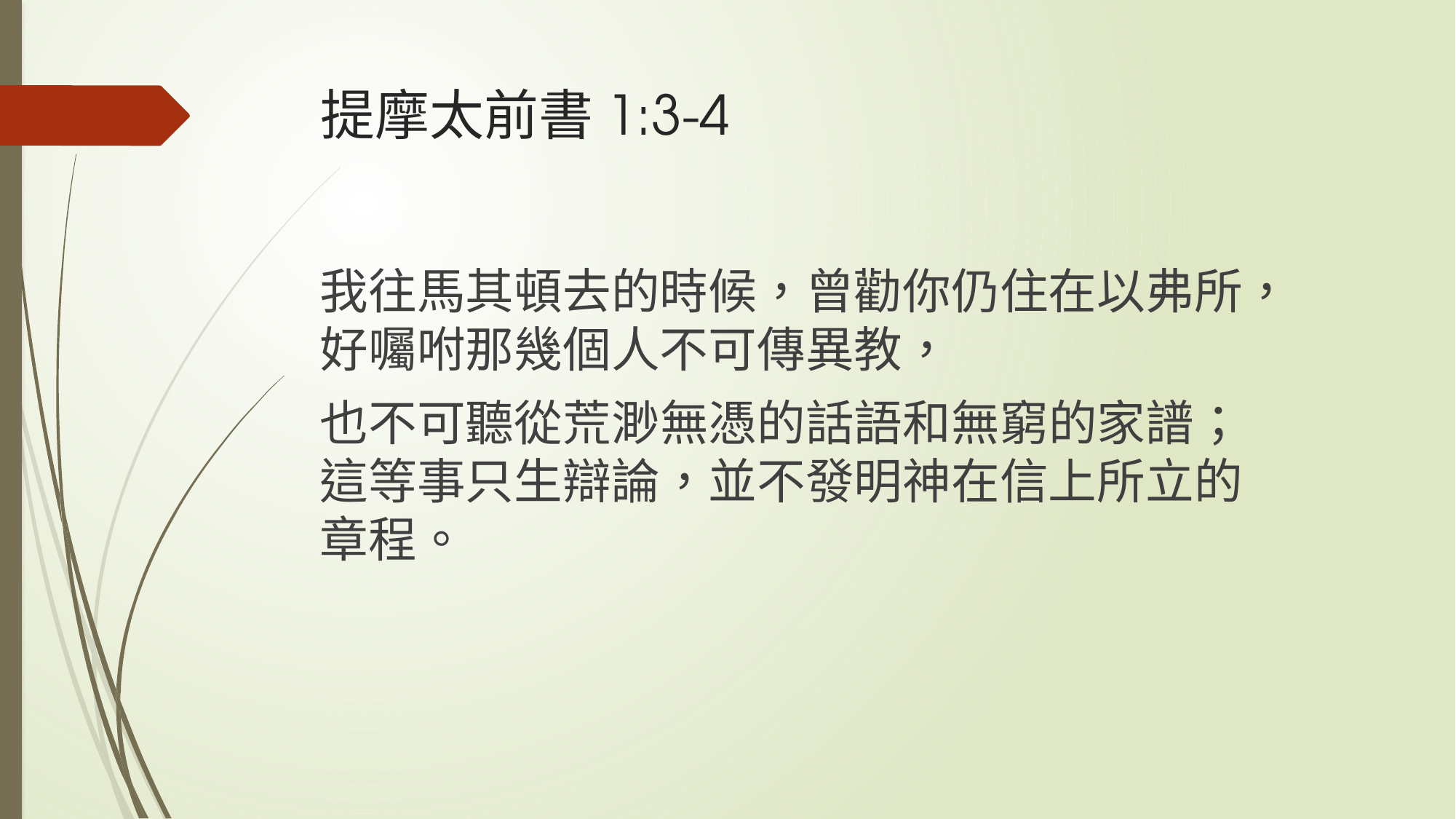

# 提摩太前書1:3-4
我往馬其頓去的時候，曾勸你仍住在以弗所，好囑咐那幾個人不可傳異教，
也不可聽從荒渺無憑的話語和無窮的家譜；這等事只生辯論，並不發明神在信上所立的章程。